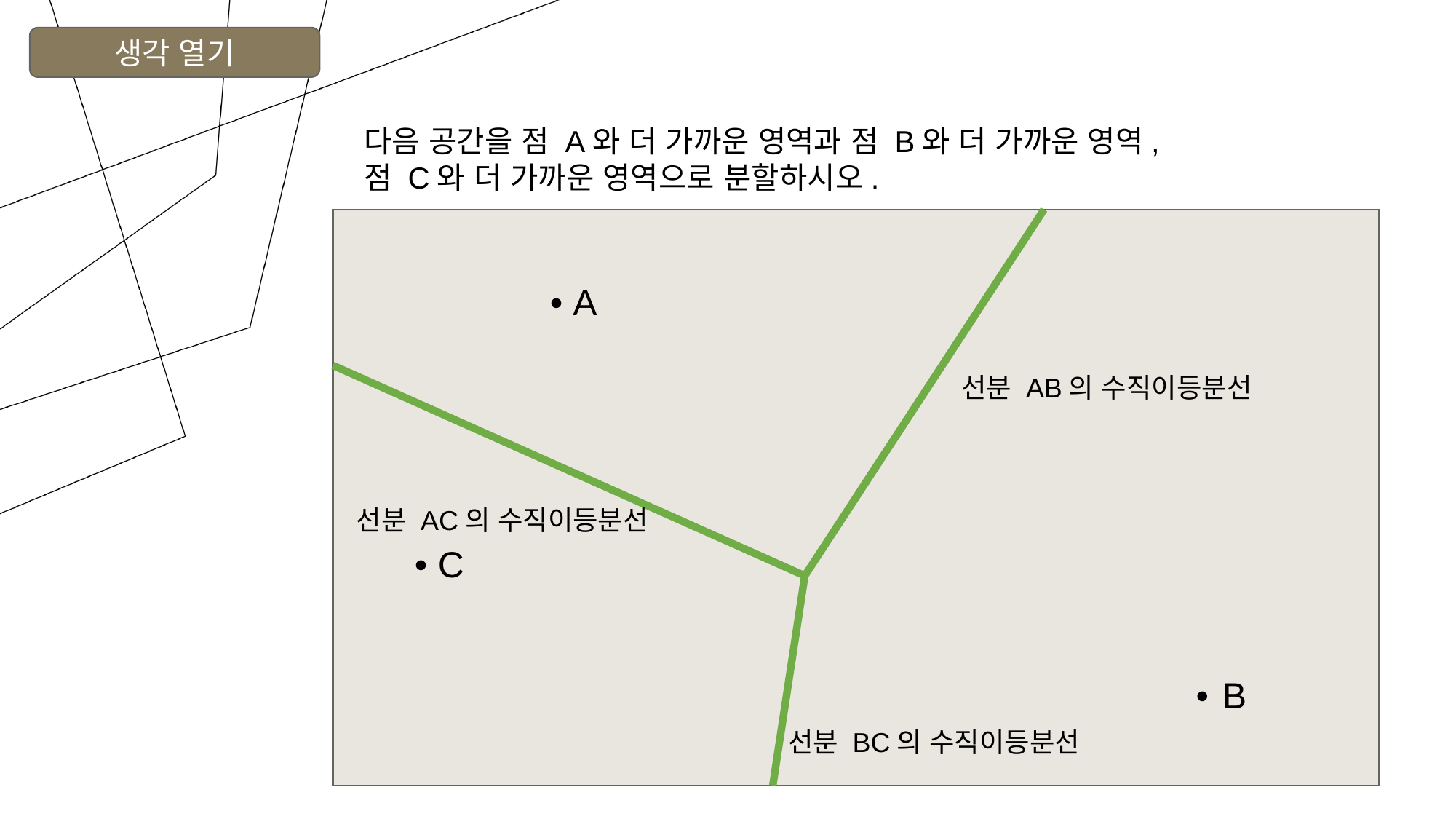

생각 열기
다음 공간을 점 A와 더 가까운 영역과 점 B와 더 가까운 영역,
점 C와 더 가까운 영역으로 분할하시오.
                           • A

       • C

                                                                                    • B
선분 AB의 수직이등분선
선분 AC의 수직이등분선
선분 BC의 수직이등분선